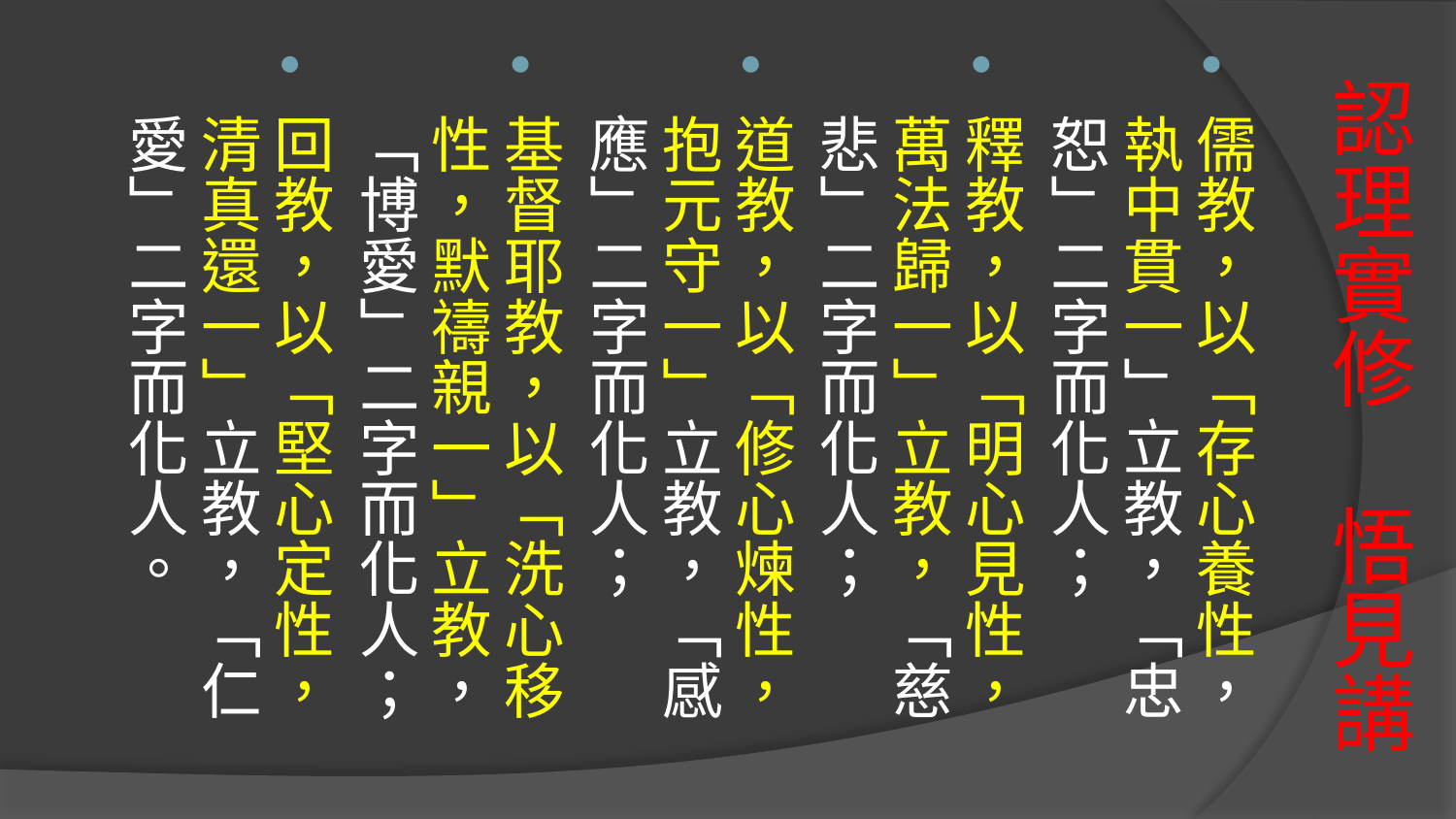

儒教，以「存心養性，執中貫一」立教，「忠恕」二字而化人；
釋教，以「明心見性，萬法歸一」立教，「慈悲」二字而化人；
道教，以「修心煉性，抱元守一」立教，「感應」二字而化人；
基督耶教，以「洗心移性，默禱親一」立教，「博愛」二字而化人；
回教，以「堅心定性，清真還一」立教，「仁愛」二字而化人。

# 認理實修     悟見講